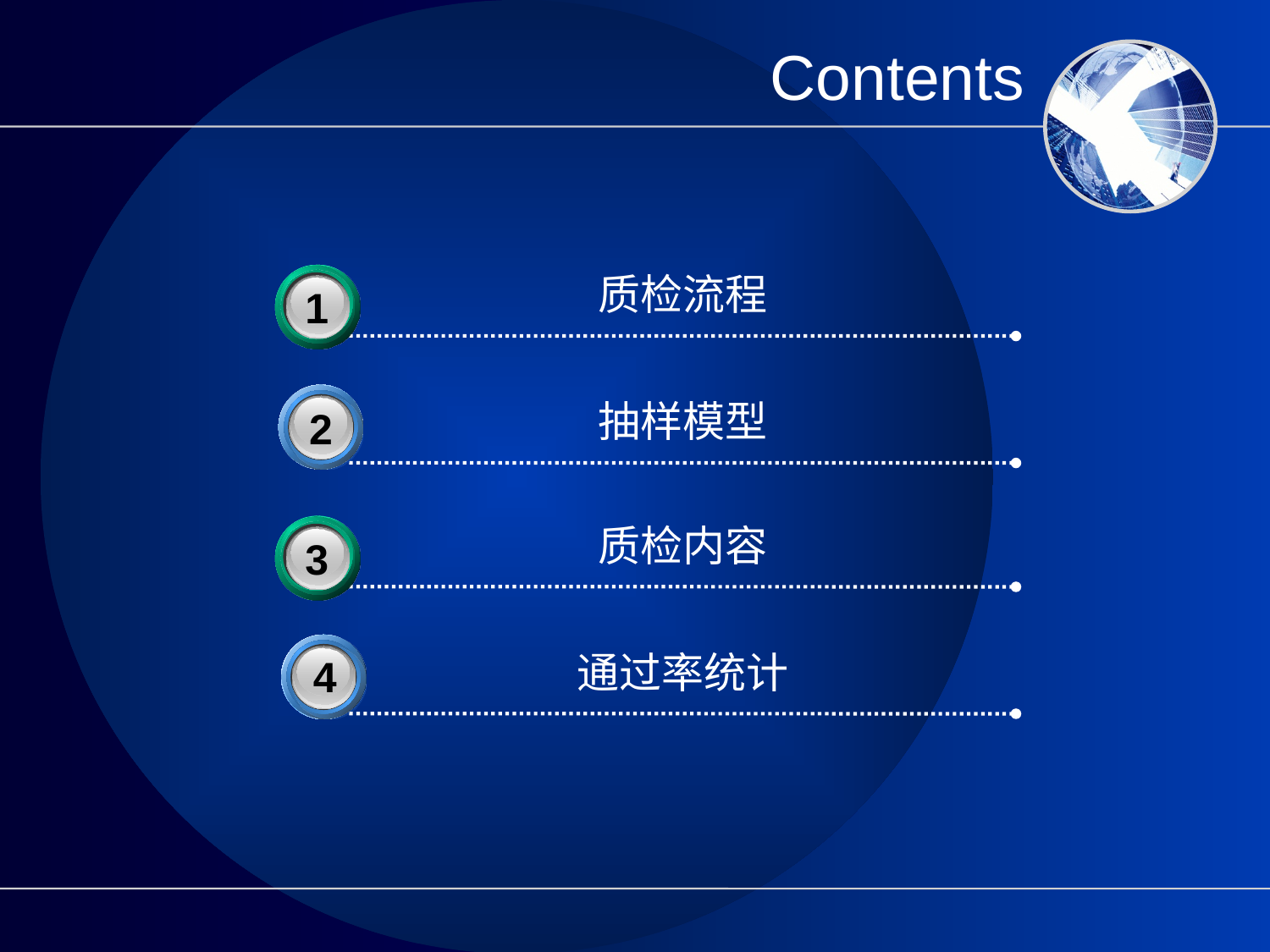

# Contents
质检流程

3

1

抽样模型
2

质检内容

3

3

通过率统计
4